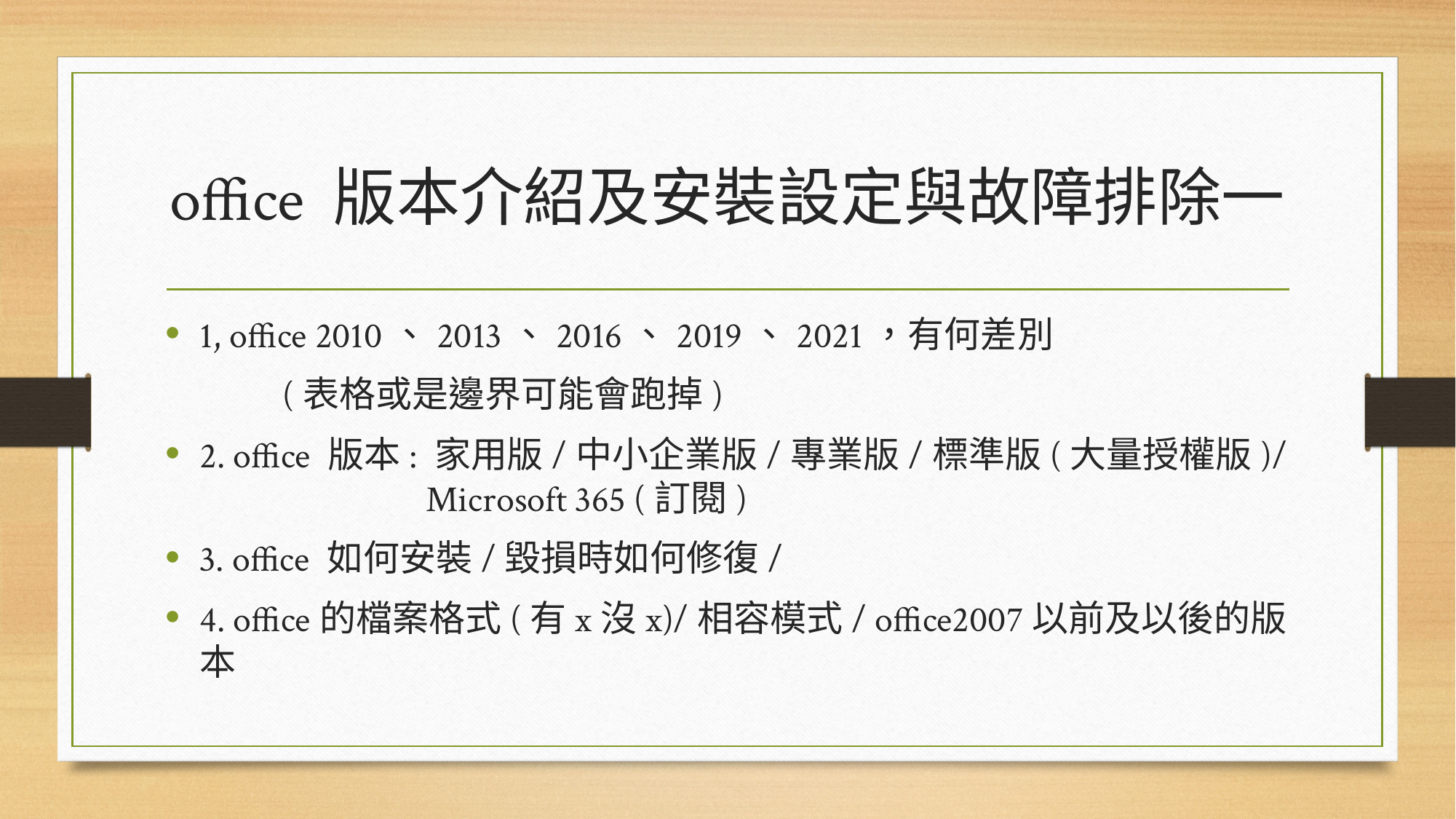

# office 版本介紹及安裝設定與故障排除一
1, office 2010、2013、2016、2019、2021，有何差別
   	 (表格或是邊界可能會跑掉)
2. office 版本: 家用版/中小企業版/專業版/標準版(大量授權版)/ 		 Microsoft 365 (訂閱)
3. office 如何安裝/毀損時如何修復/
4. office的檔案格式(有x沒x)/相容模式/ office2007以前及以後的版本